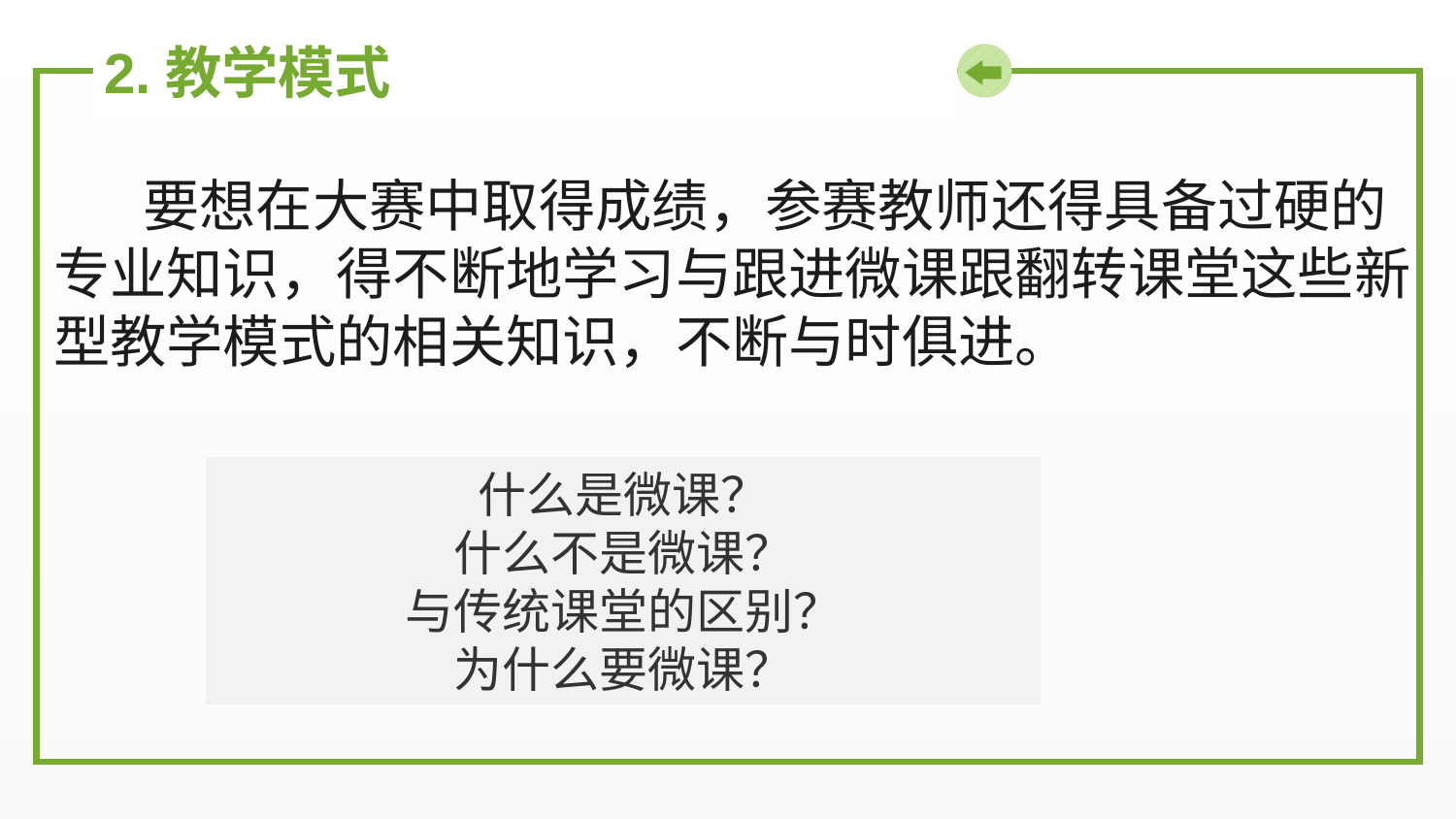

# 2.教学模式
      要想在大赛中取得成绩，参赛教师还得具备过硬的专业知识，得不断地学习与跟进微课跟翻转课堂这些新型教学模式的相关知识，不断与时俱进。
什么是微课？
什么不是微课？
与传统课堂的区别？
为什么要微课？